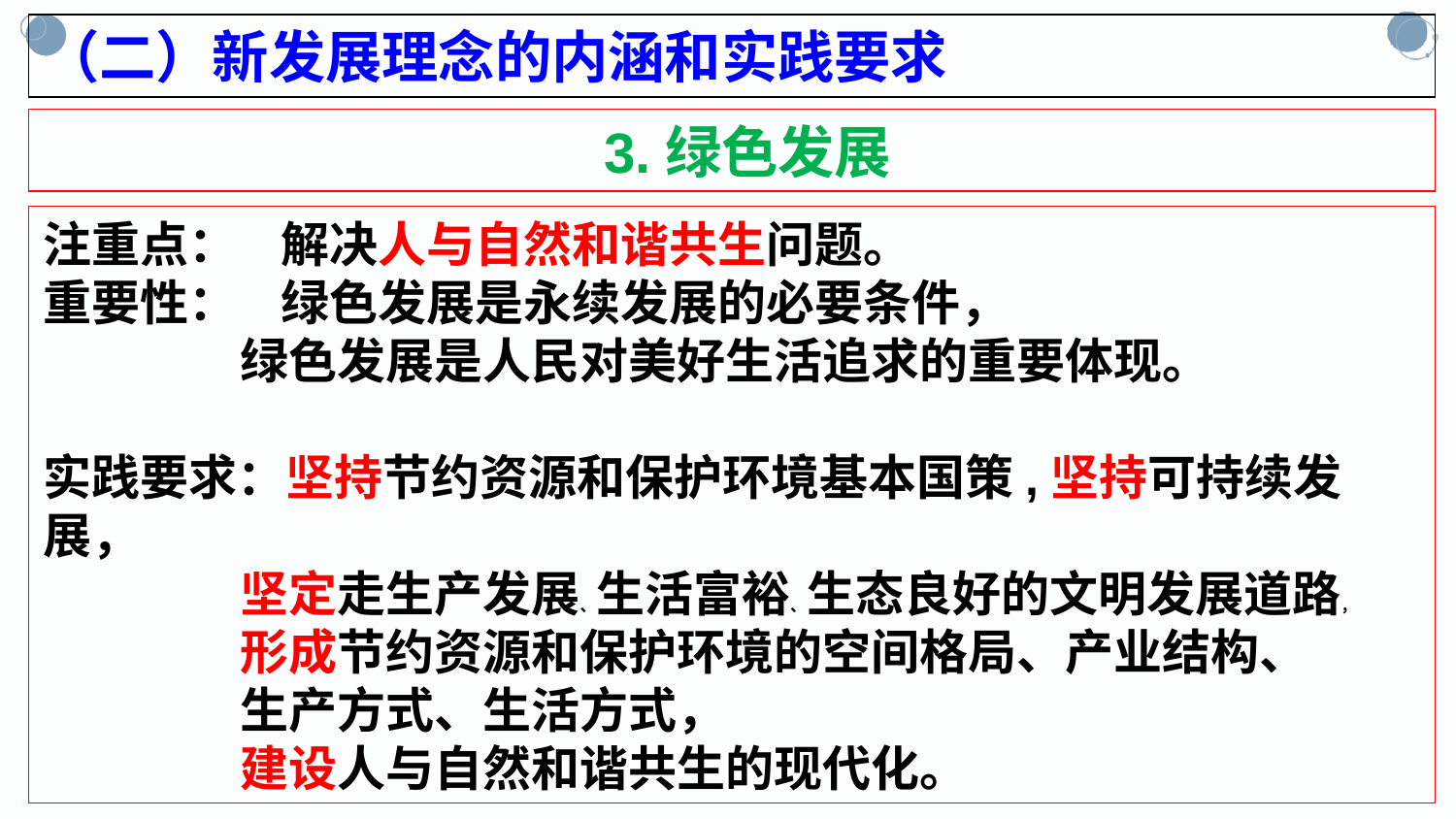

（二）新发展理念的内涵和实践要求
  3.绿色发展
注重点：    解决人与自然和谐共生问题。
重要性：    绿色发展是永续发展的必要条件，
                 绿色发展是人民对美好生活追求的重要体现。

实践要求：坚持节约资源和保护环境基本国策,坚持可持续发展，
                 坚定走生产发展、生活富裕、生态良好的文明发展道路，
                 形成节约资源和保护环境的空间格局、产业结构、
                 生产方式、生活方式，
                 建设人与自然和谐共生的现代化。